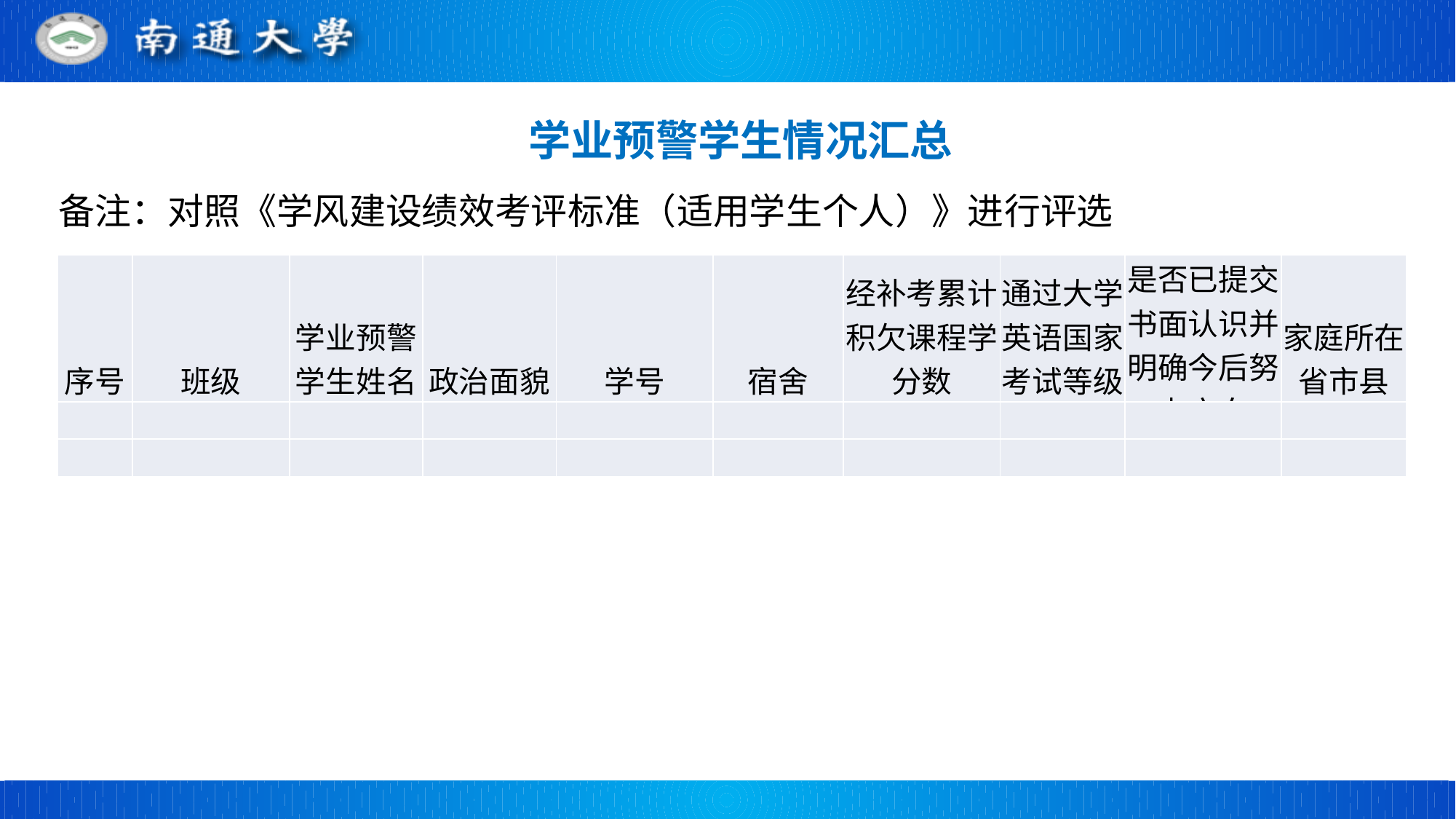

学业预警学生情况汇总
备注：对照《学风建设绩效考评标准（适用学生个人）》进行评选
| 序号 | 班级 | 学业预警学生姓名 | 政治面貌 | 学号 | 宿舍 | 经补考累计积欠课程学分数 | 通过大学英语国家考试等级 | 是否已提交书面认识并明确今后努力方向 | 家庭所在省市县 |
| --- | --- | --- | --- | --- | --- | --- | --- | --- | --- |
|  |  |  |  |  |  |  |  |  |  |
|  |  |  |  |  |  |  |  |  |  |